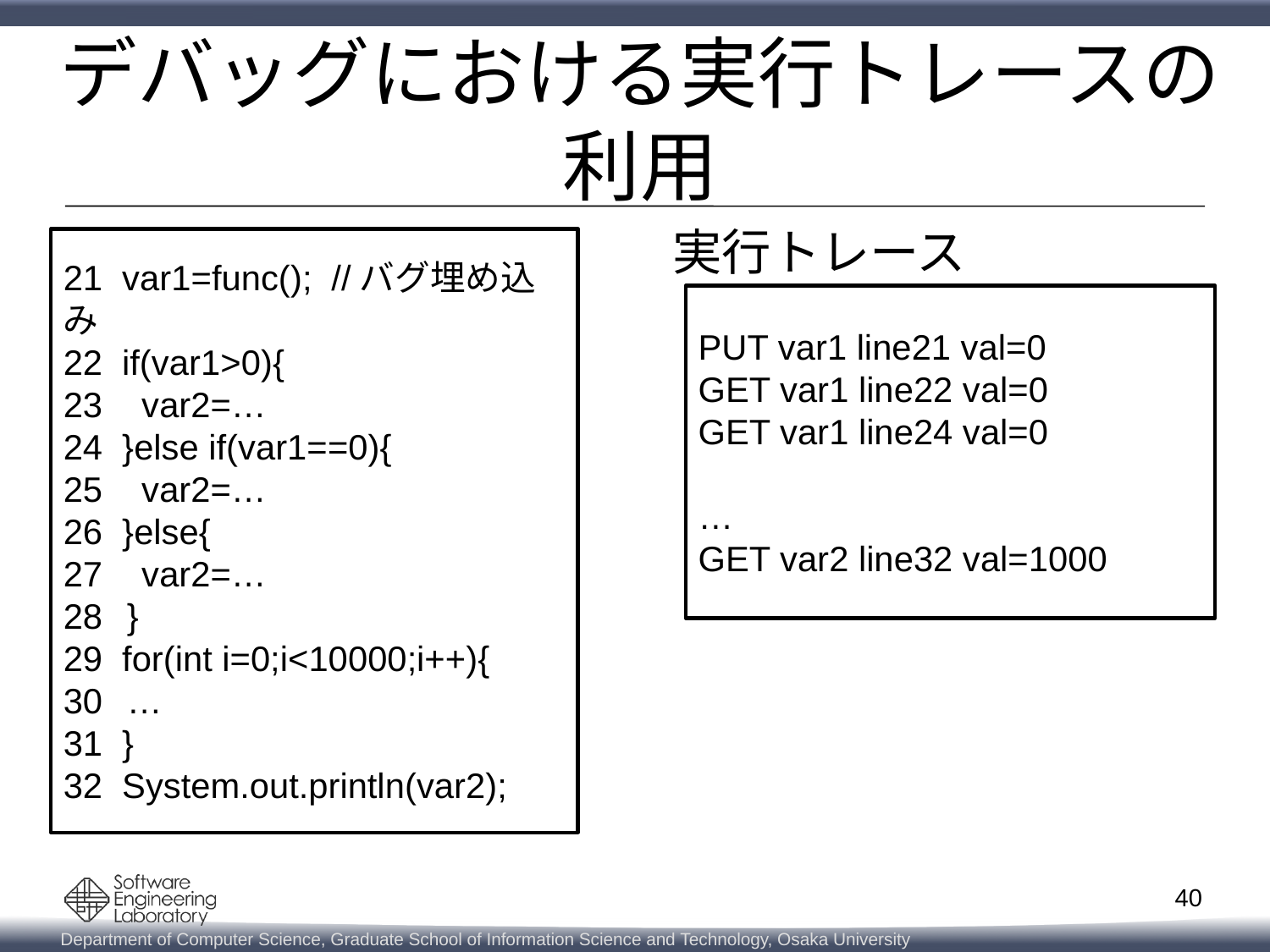

# デバッグにおける実行トレースの利用
実行トレース
21  var1=func();  //バグ埋め込み
22  if(var1>0){
23    var2=…
24  }else if(var1==0){
25    var2=…
26  }else{
27    var2=…
}
29  for(int i=0;i<10000;i++){
…
31  }
32  System.out.println(var2);
PUT var1 line21 val=0
GET var1 line22 val=0
GET var1 line24 val=0

…
GET var2 line32 val=1000
40